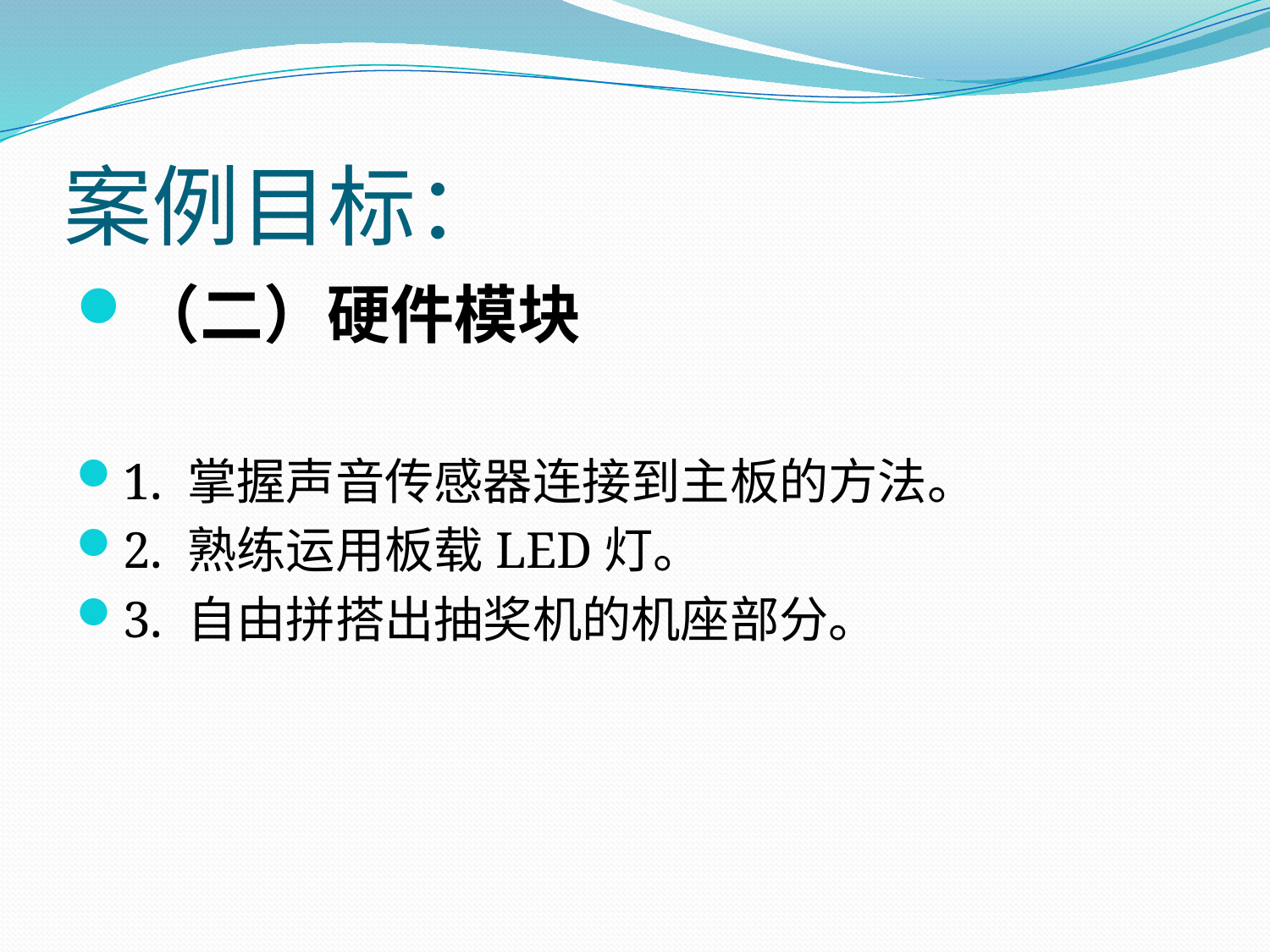

# 案例目标：
（二）硬件模块

1. 掌握声音传感器连接到主板的方法。
2. 熟练运用板载LED灯。
3. 自由拼搭出抽奖机的机座部分。